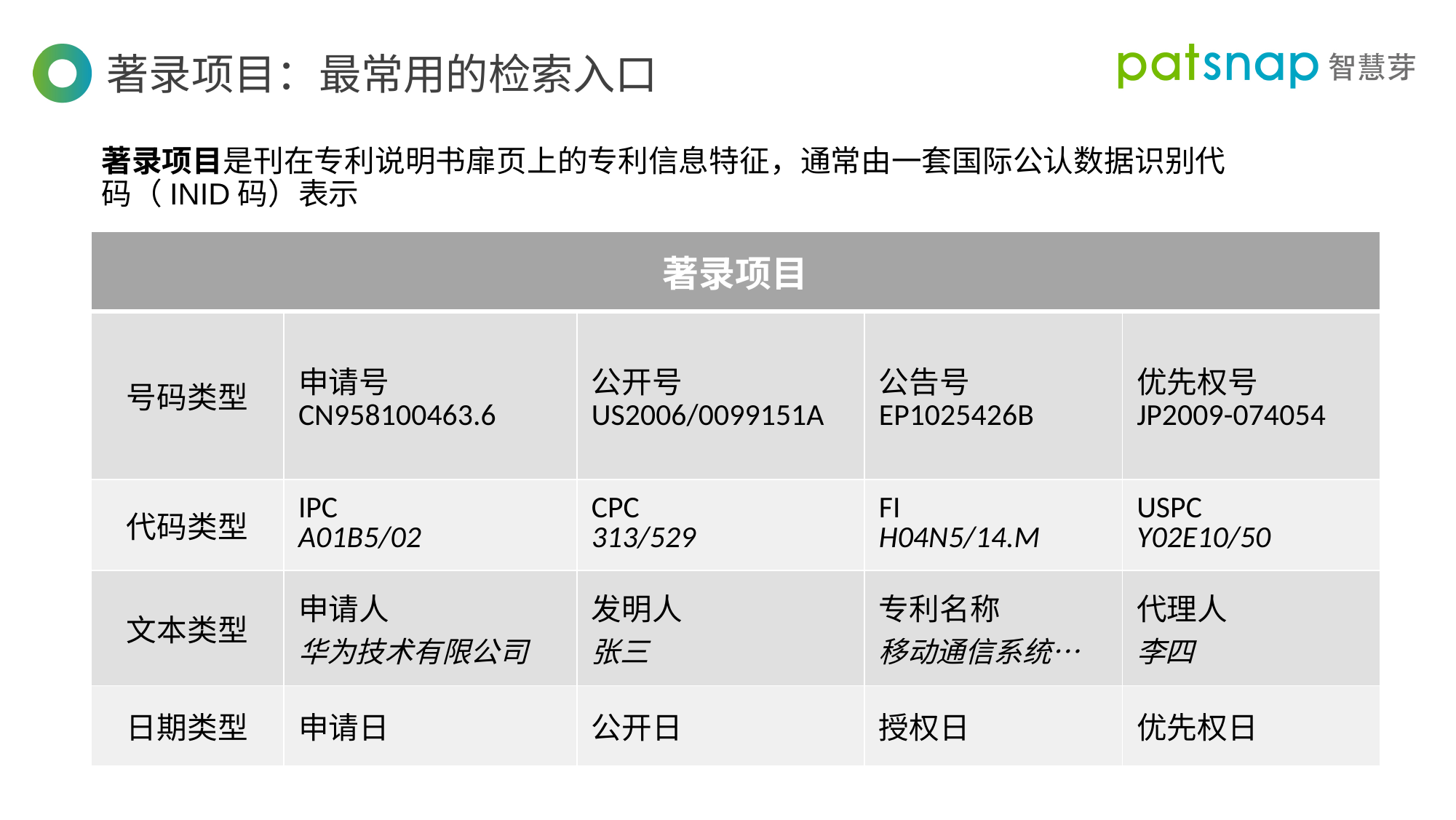

著录项目：最常用的检索入口
著录项目是刊在专利说明书扉页上的专利信息特征，通常由一套国际公认数据识别代码（INID码）表示
| 著录项目 |  |  |  |  |
| --- | --- | --- | --- | --- |
| 号码类型 | 申请号 CN958100463.6 | 公开号 US2006/0099151A | 公告号 EP1025426B | 优先权号 JP2009-074054 |
| 代码类型 | IPC A01B5/02 | CPC 313/529 | FI H04N5/14.M | USPC Y02E10/50 |
| 文本类型 | 申请人 华为技术有限公司 | 发明人 张三 | 专利名称 移动通信系统… | 代理人 李四 |
| 日期类型 | 申请日 | 公开日 | 授权日 | 优先权日 |